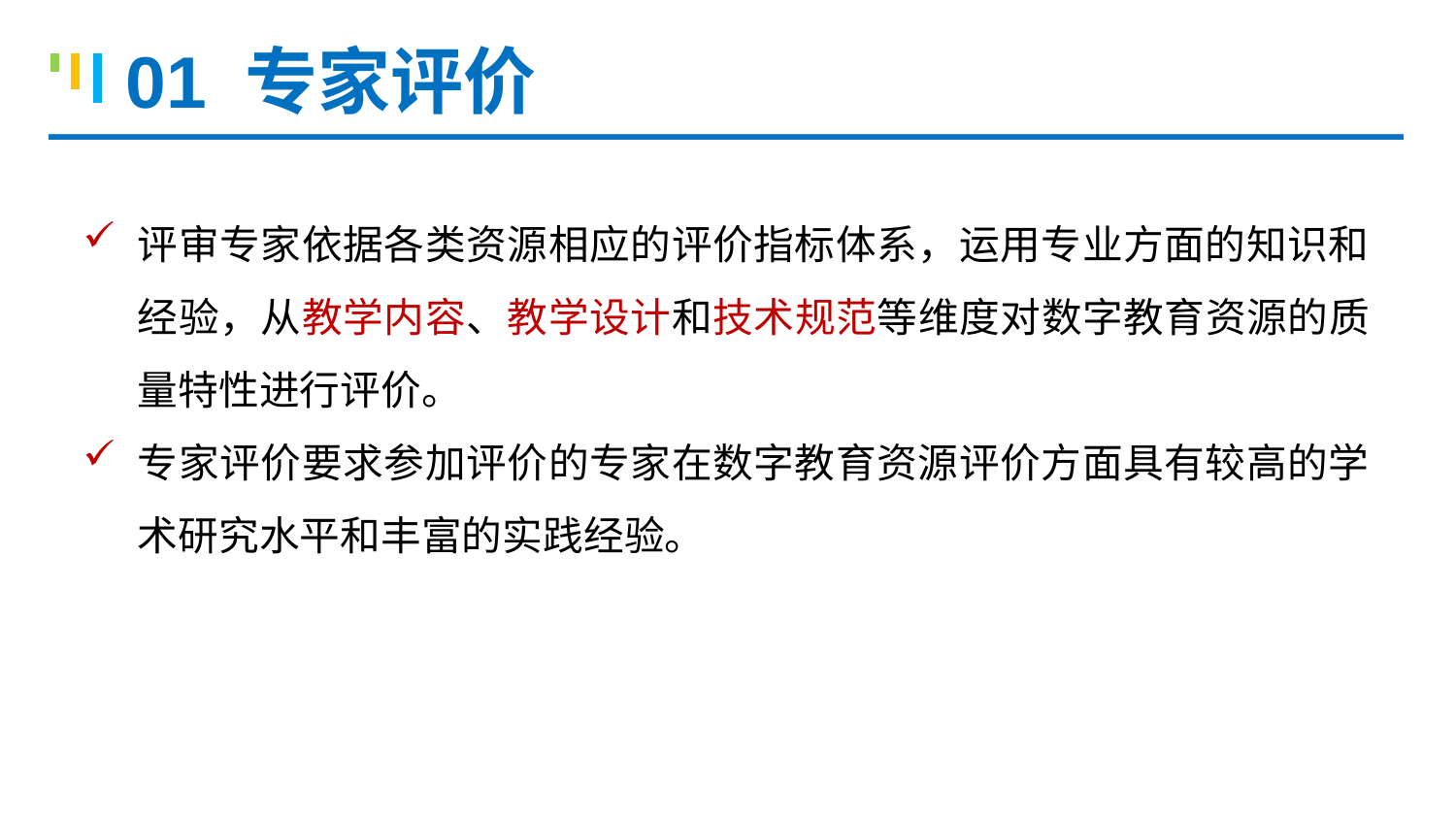

01 专家评价

评审专家依据各类资源相应的评价指标体系，运用专业方面的知识和经验，从教学内容、教学设计和技术规范等维度对数字教育资源的质量特性进行评价。
专家评价要求参加评价的专家在数字教育资源评价方面具有较高的学术研究水平和丰富的实践经验。